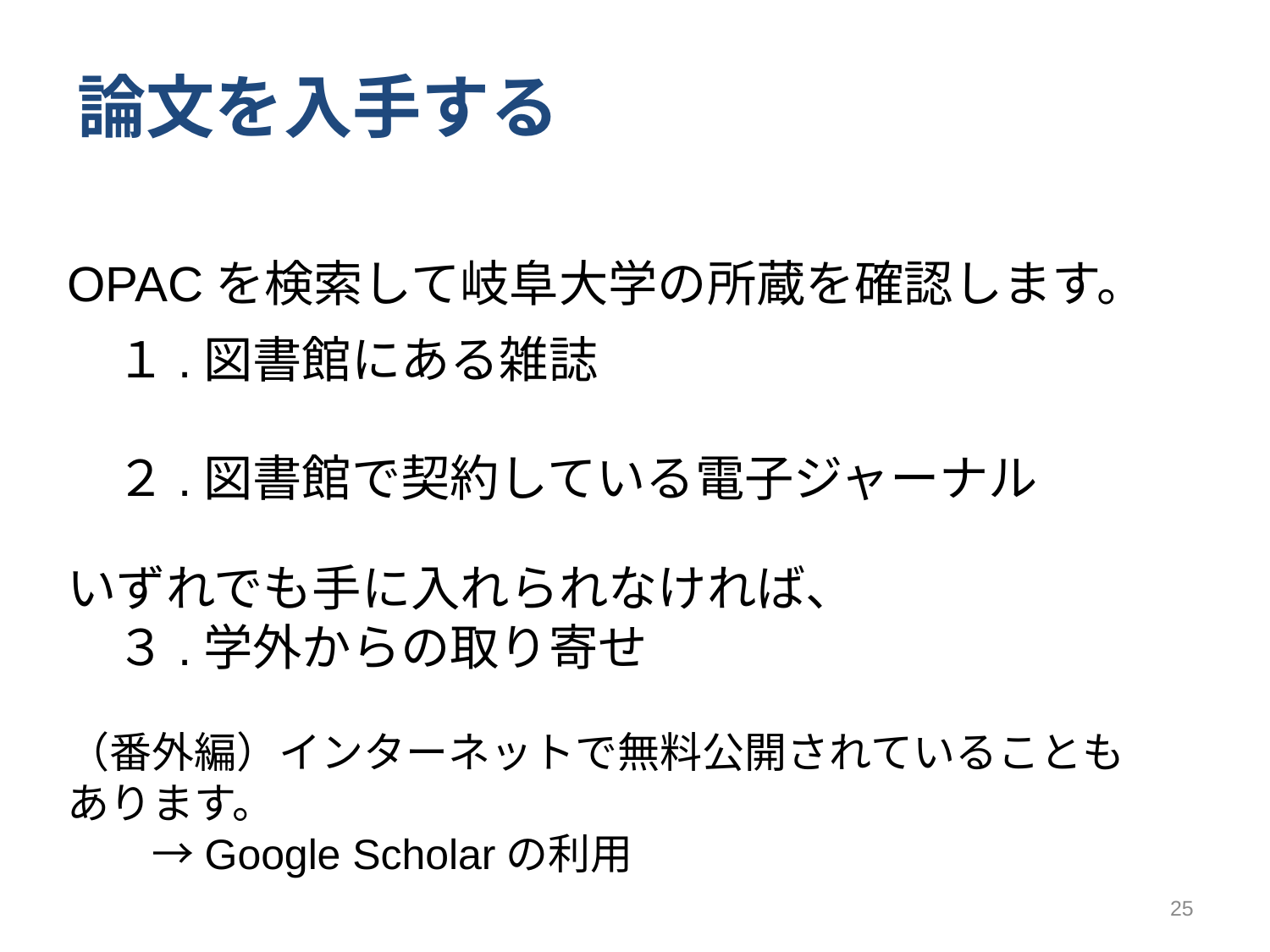

論文を入手する
OPACを検索して岐阜大学の所蔵を確認します。

　１.図書館にある雑誌

　２.図書館で契約している電子ジャーナル

いずれでも手に入れられなければ、
　３.学外からの取り寄せ

（番外編）インターネットで無料公開されていることもあります。
　　→Google Scholarの利用
25